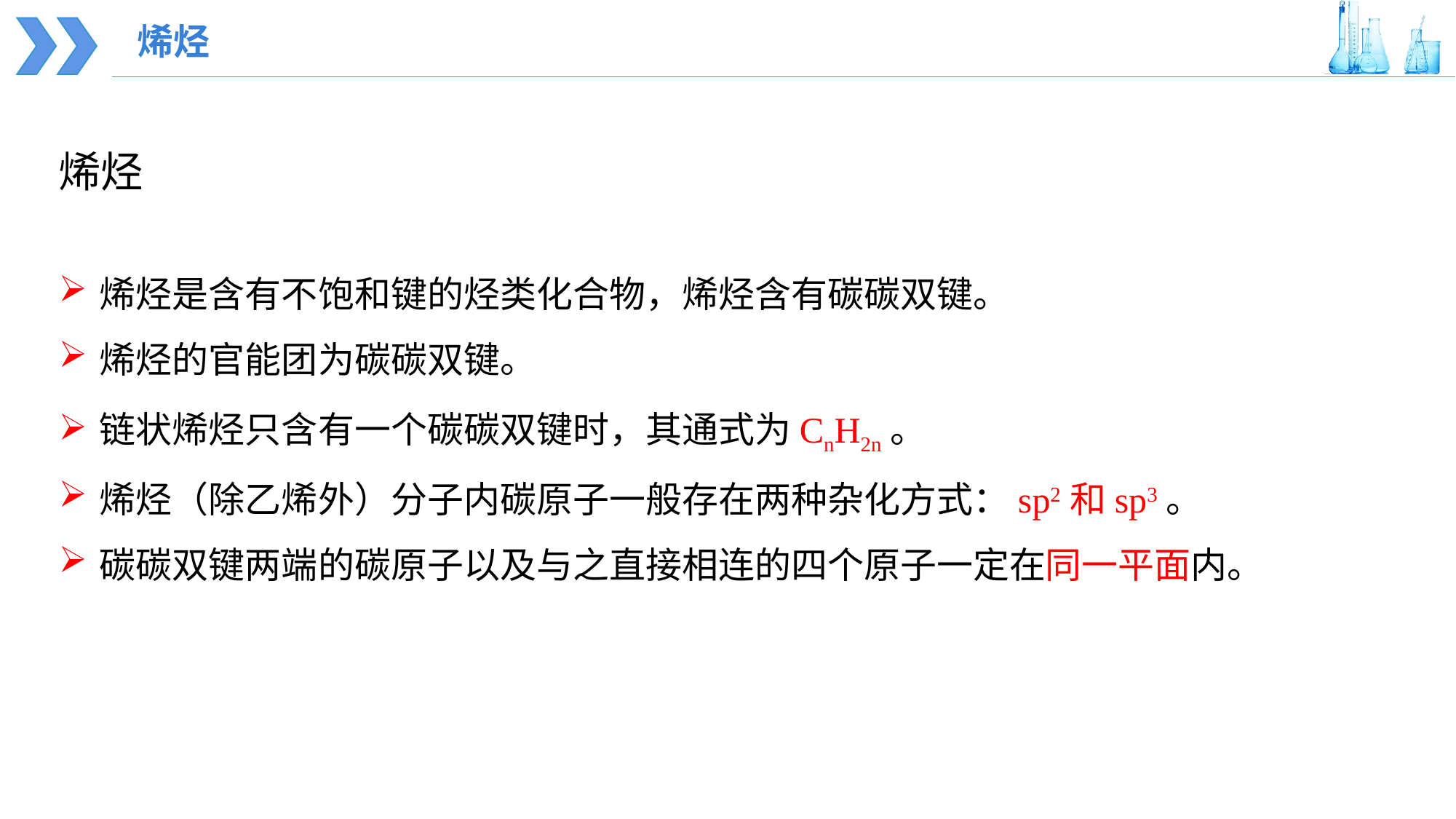

烯烃
烯烃
烯烃是含有不饱和键的烃类化合物，烯烃含有碳碳双键。
烯烃的官能团为碳碳双键。
链状烯烃只含有一个碳碳双键时，其通式为CnH2n。
烯烃（除乙烯外）分子内碳原子一般存在两种杂化方式：sp2和sp3。
碳碳双键两端的碳原子以及与之直接相连的四个原子一定在同一平面内。